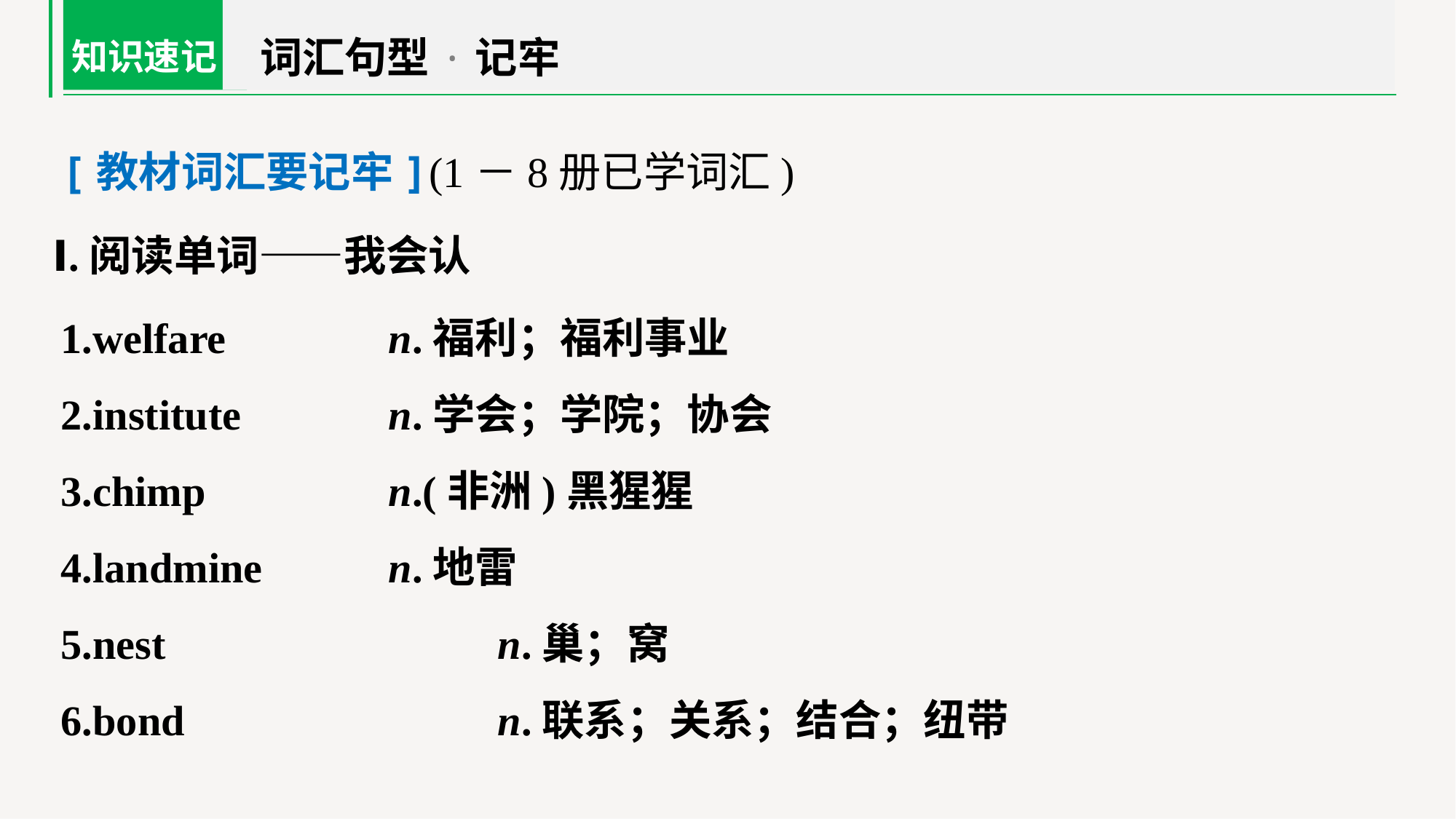

词汇句型·记牢
知识速记
[教材词汇要记牢](1－8册已学词汇)
Ⅰ.阅读单词——我会认
1.welfare 		n.福利；福利事业
2.institute 		n.学会；学院；协会
3.chimp 		n.(非洲)黑猩猩
4.landmine 		n.地雷
5.nest 			n.巢；窝
6.bond 			n.联系；关系；结合；纽带